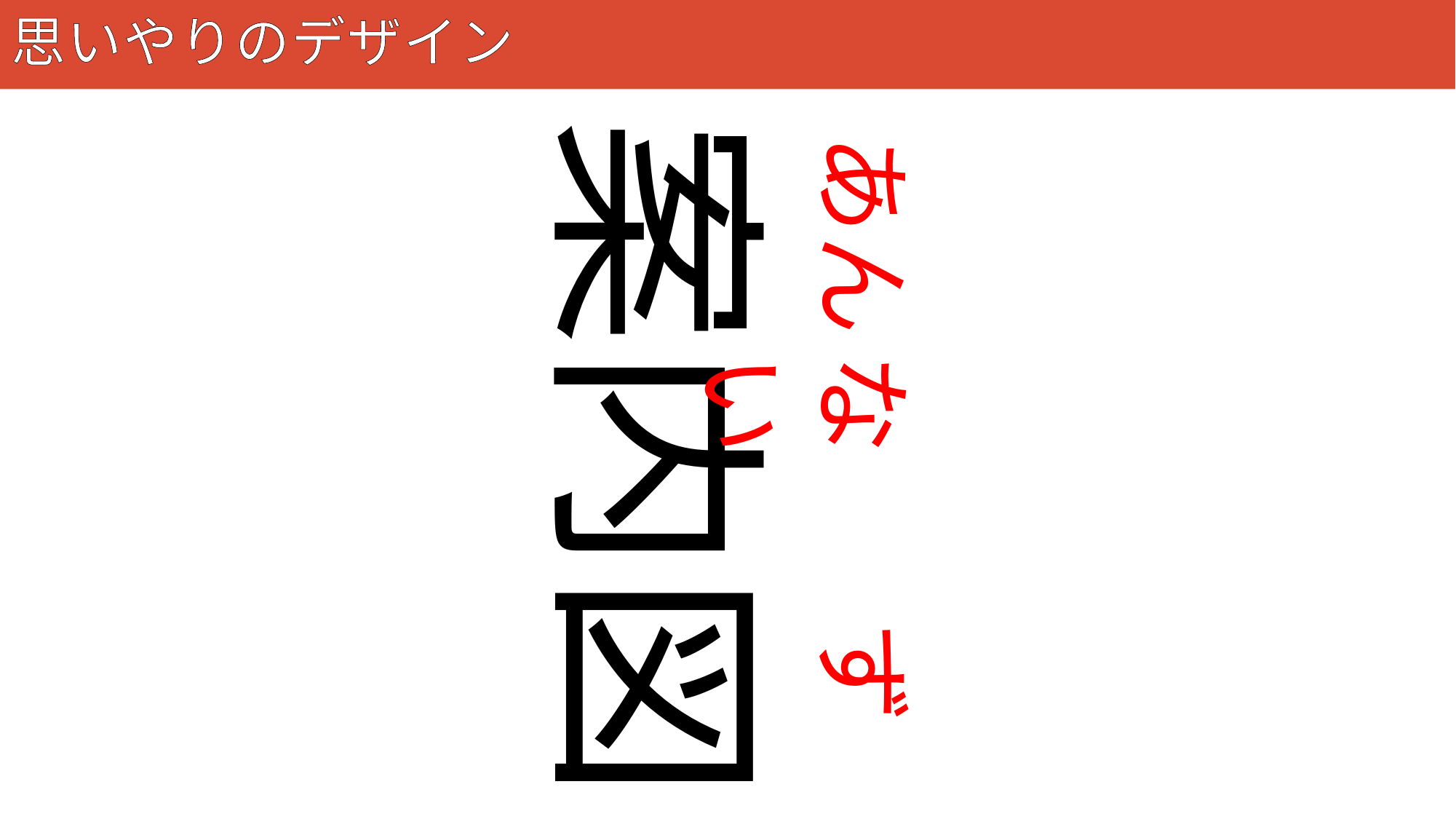

# 思いやりのデザイン
59
案内図
あん
ない
ず